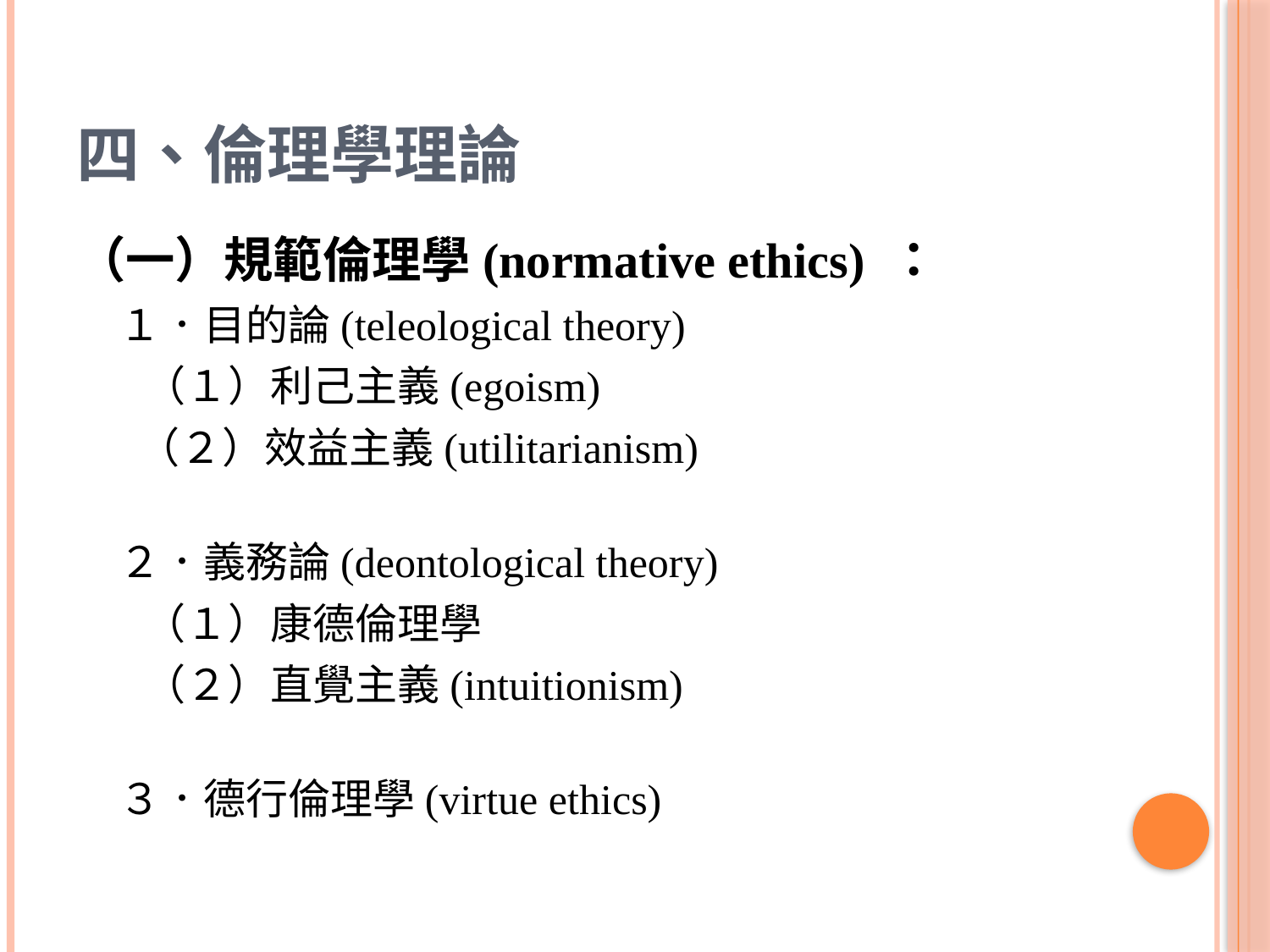

# 四、倫理學理論
（一）規範倫理學(normative ethics) ：
　１．目的論(teleological theory)
      （１）利己主義(egoism)
　  （２）效益主義(utilitarianism)

　２．義務論(deontological theory)
      （１）康德倫理學
      （２）直覺主義(intuitionism)

　３．德行倫理學(virtue ethics)